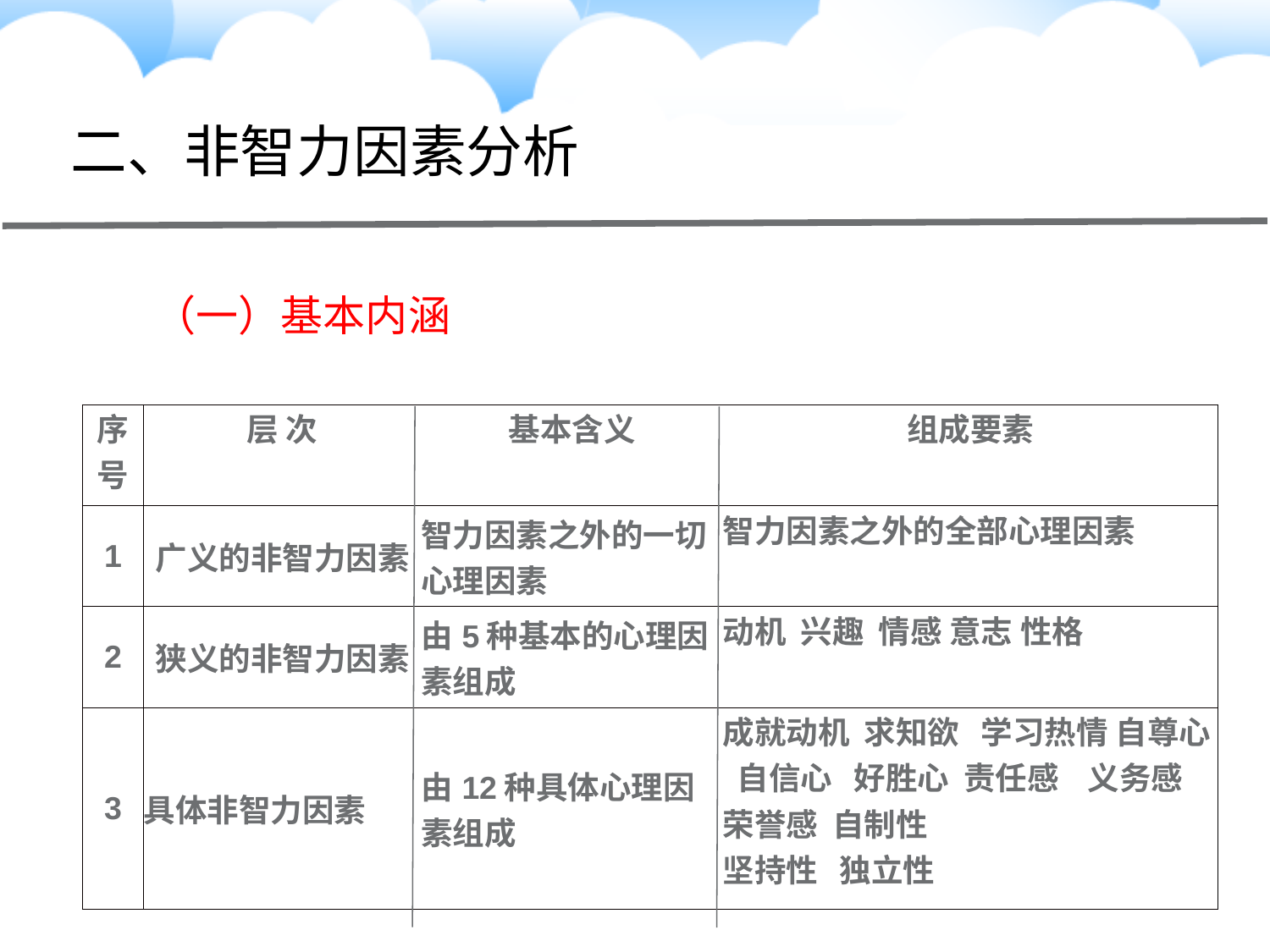

# 二、非智力因素分析
　 （一）基本内涵

| 序号 | 层 次 | 基本含义 | 组成要素 |
| --- | --- | --- | --- |
| 1 | 广义的非智力因素 | 智力因素之外的一切心理因素 | 智力因素之外的全部心理因素 |
| 2 | 狭义的非智力因素 | 由5种基本的心理因素组成 | 动机 兴趣 情感 意志 性格 |
| 3 | 具体非智力因素 | 由12种具体心理因素组成 | 成就动机 求知欲 学习热情 自尊心 自信心 好胜心 责任感 义务感 荣誉感 自制性 坚持性 独立性 |